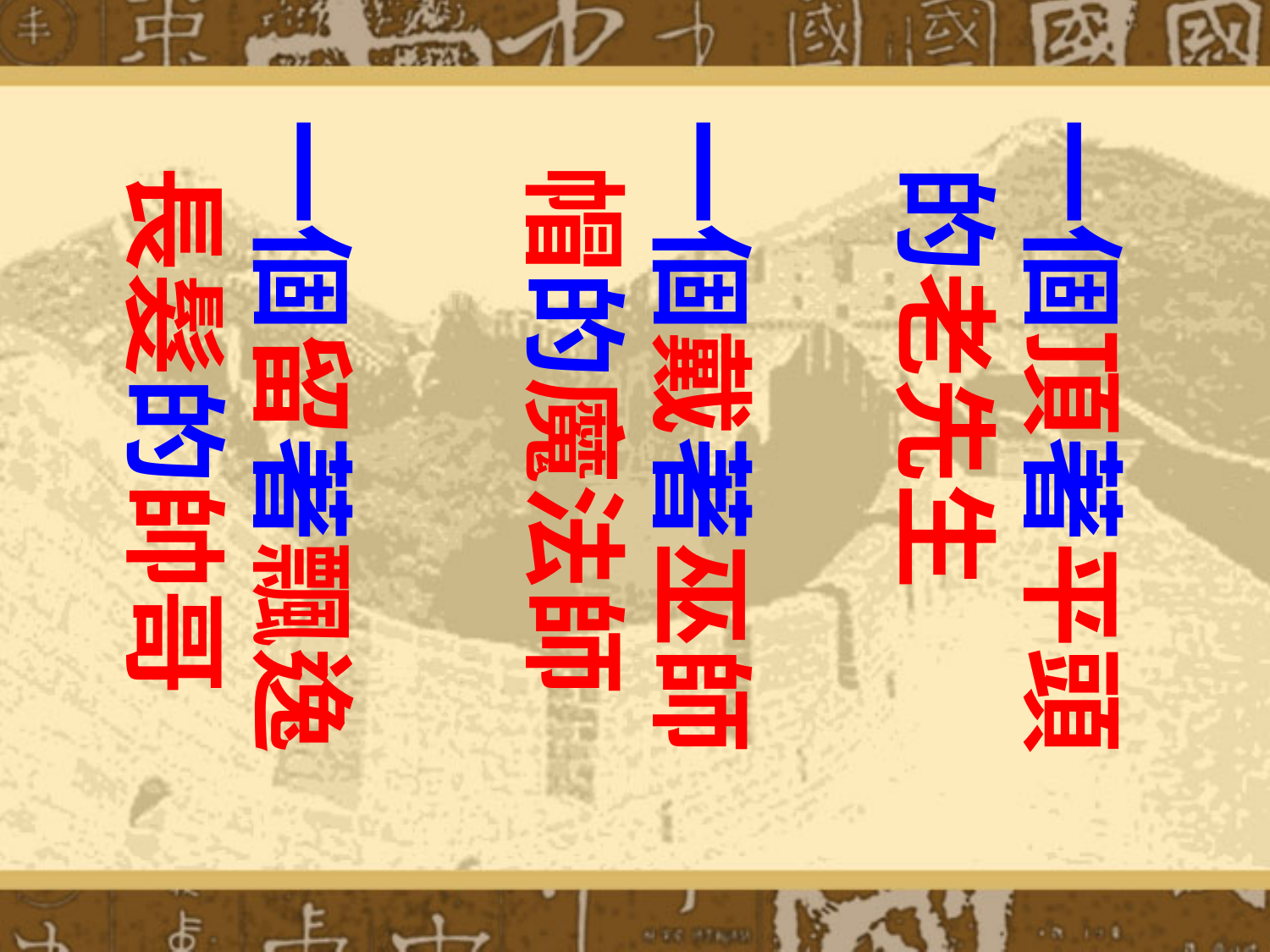

一個留著飄逸長髮的帥哥
一個戴著巫師帽的魔法師
一個頂著平頭的老先生